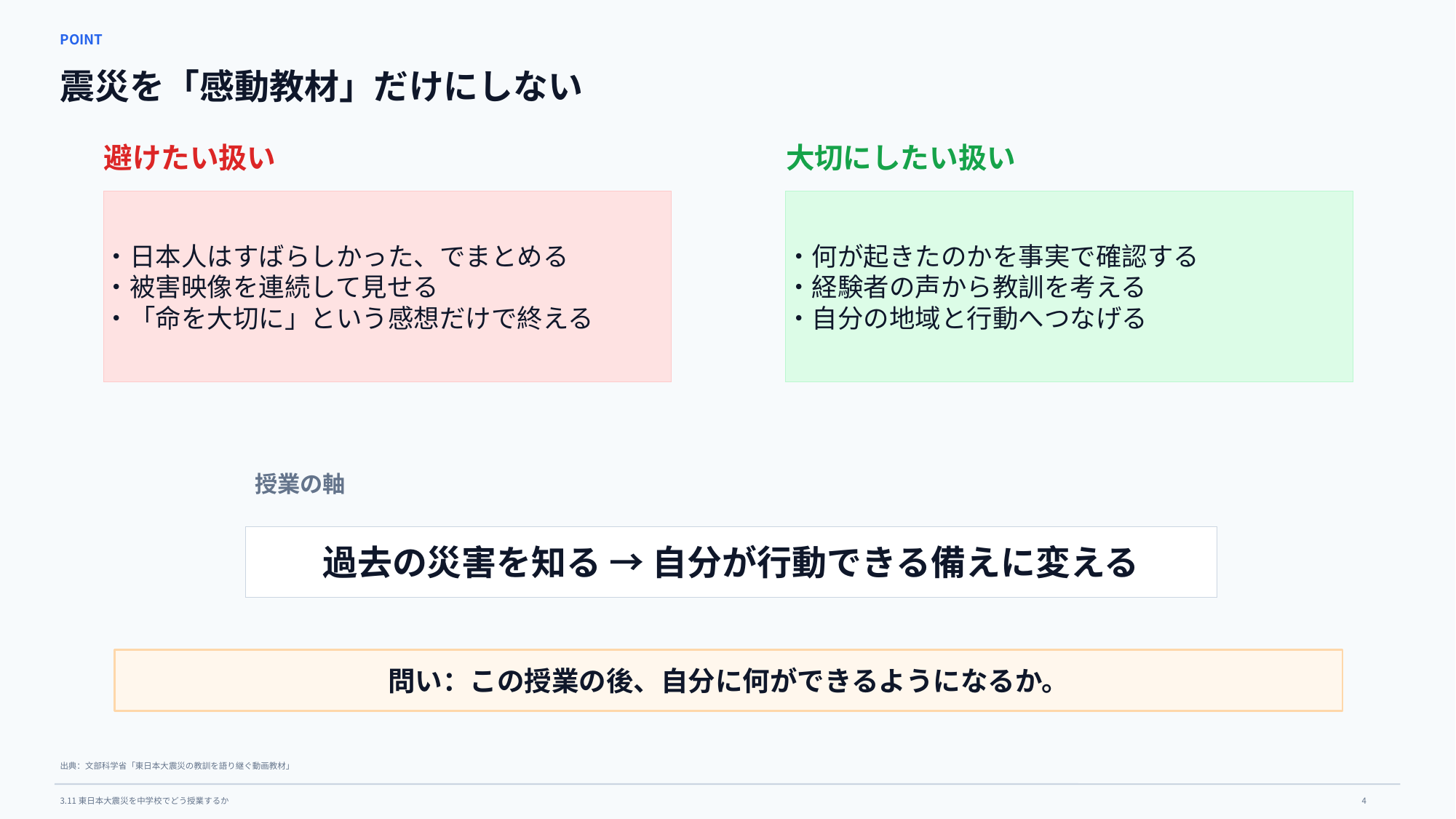

POINT
震災を「感動教材」だけにしない
避けたい扱い
大切にしたい扱い
・日本人はすばらしかった、でまとめる
・被害映像を連続して見せる
・「命を大切に」という感想だけで終える
・何が起きたのかを事実で確認する
・経験者の声から教訓を考える
・自分の地域と行動へつなげる
授業の軸
過去の災害を知る → 自分が行動できる備えに変える
問い：この授業の後、自分に何ができるようになるか。
出典：文部科学省「東日本大震災の教訓を語り継ぐ動画教材」
4